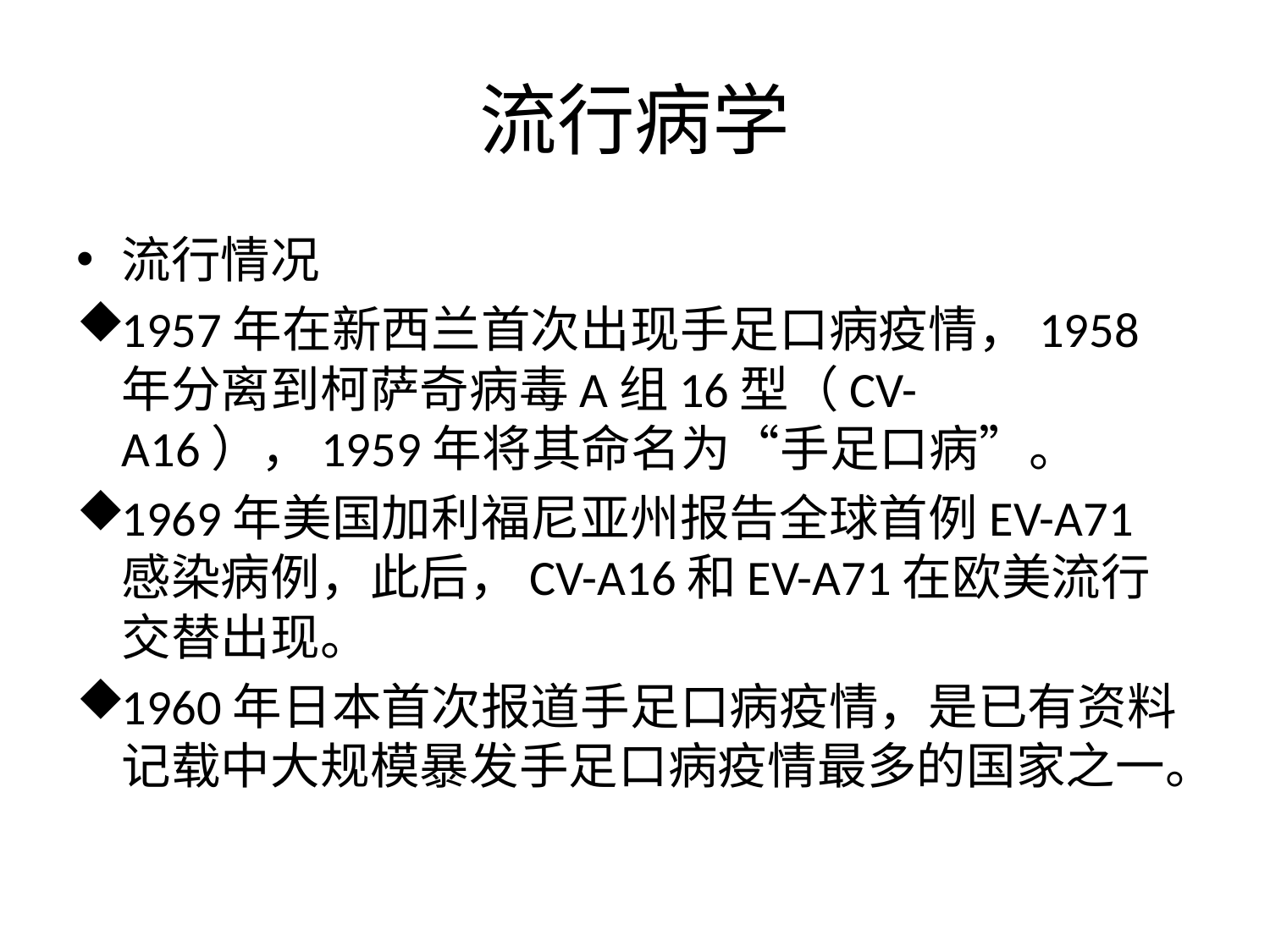

# 流行病学
流行情况
1957年在新西兰首次出现手足口病疫情，1958年分离到柯萨奇病毒A组16型（CV-A16），1959年将其命名为“手足口病”。
1969年美国加利福尼亚州报告全球首例EV-A71感染病例，此后，CV-A16和EV-A71在欧美流行交替出现。
1960年日本首次报道手足口病疫情，是已有资料记载中大规模暴发手足口病疫情最多的国家之一。